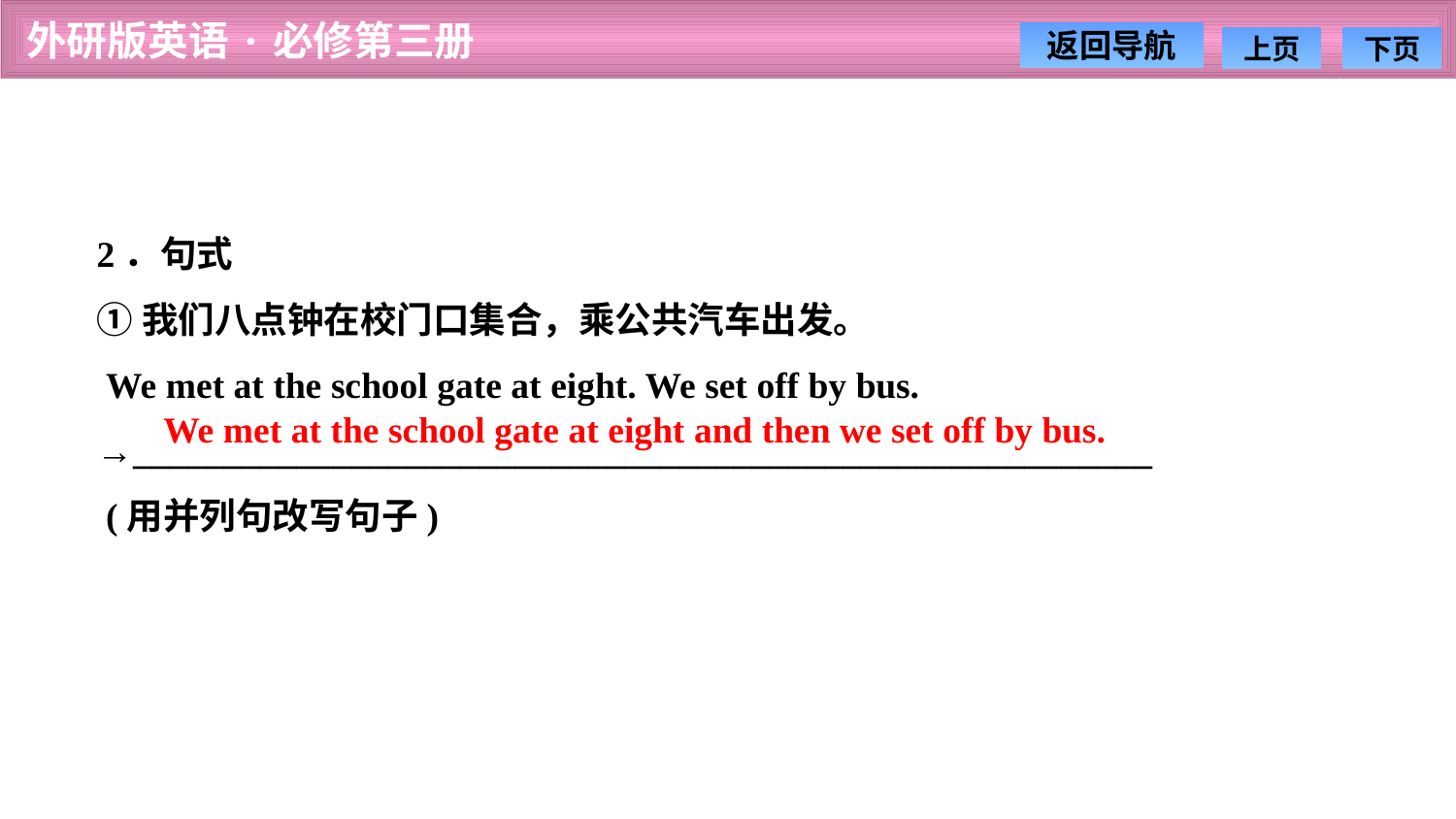

2．句式
①我们八点钟在校门口集合，乘公共汽车出发。
 We met at the school gate at eight. We set off by bus.
→________________________________________________________
 (用并列句改写句子)

We met at the school gate at eight and then we set off by bus.